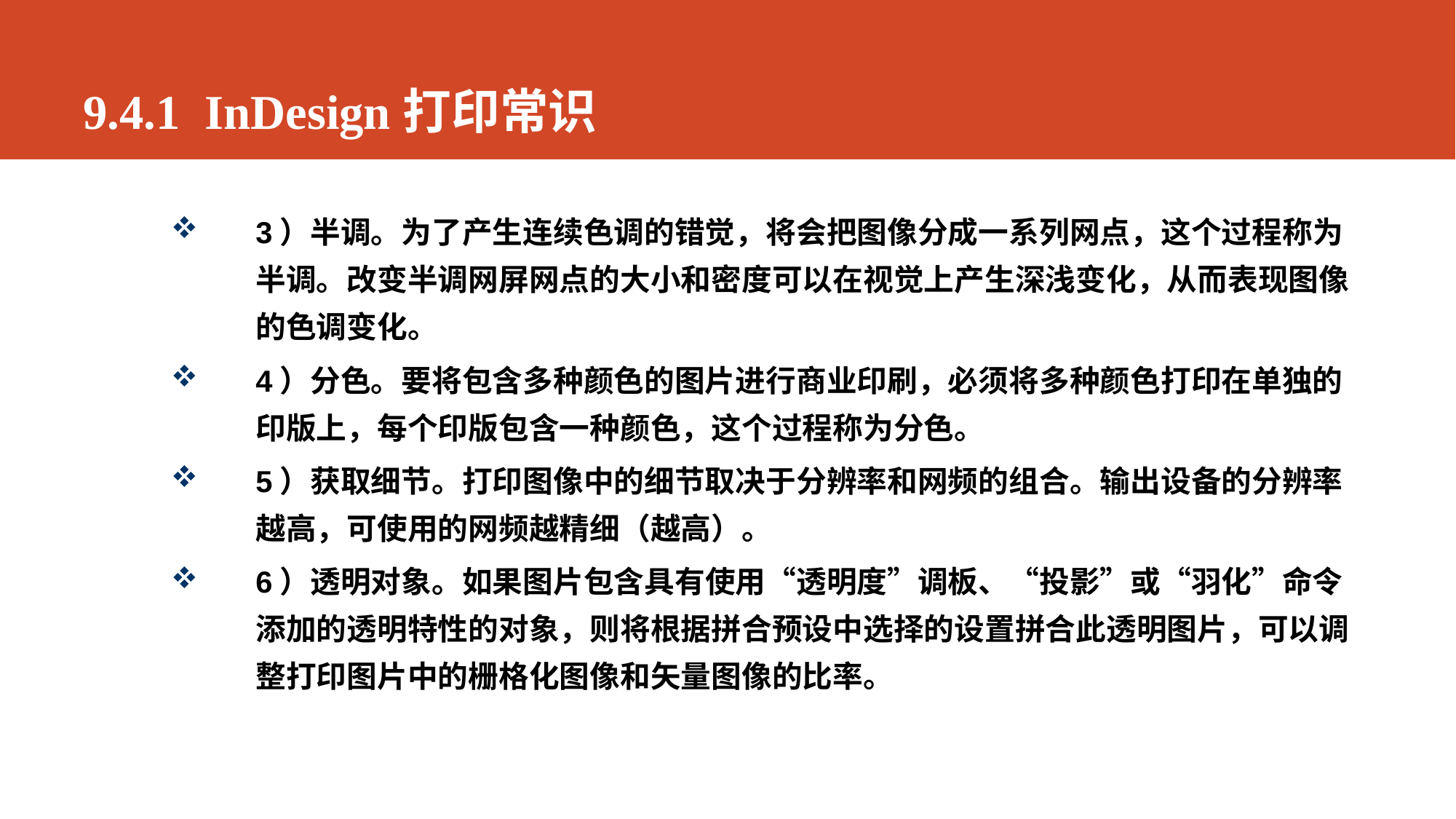

# 9.4.1  InDesign打印常识
3）半调。为了产生连续色调的错觉，将会把图像分成一系列网点，这个过程称为半调。改变半调网屏网点的大小和密度可以在视觉上产生深浅变化，从而表现图像的色调变化。
4）分色。要将包含多种颜色的图片进行商业印刷，必须将多种颜色打印在单独的印版上，每个印版包含一种颜色，这个过程称为分色。
5）获取细节。打印图像中的细节取决于分辨率和网频的组合。输出设备的分辨率越高，可使用的网频越精细（越高）。
6）透明对象。如果图片包含具有使用“透明度”调板、“投影”或“羽化”命令添加的透明特性的对象，则将根据拼合预设中选择的设置拼合此透明图片，可以调整打印图片中的栅格化图像和矢量图像的比率。